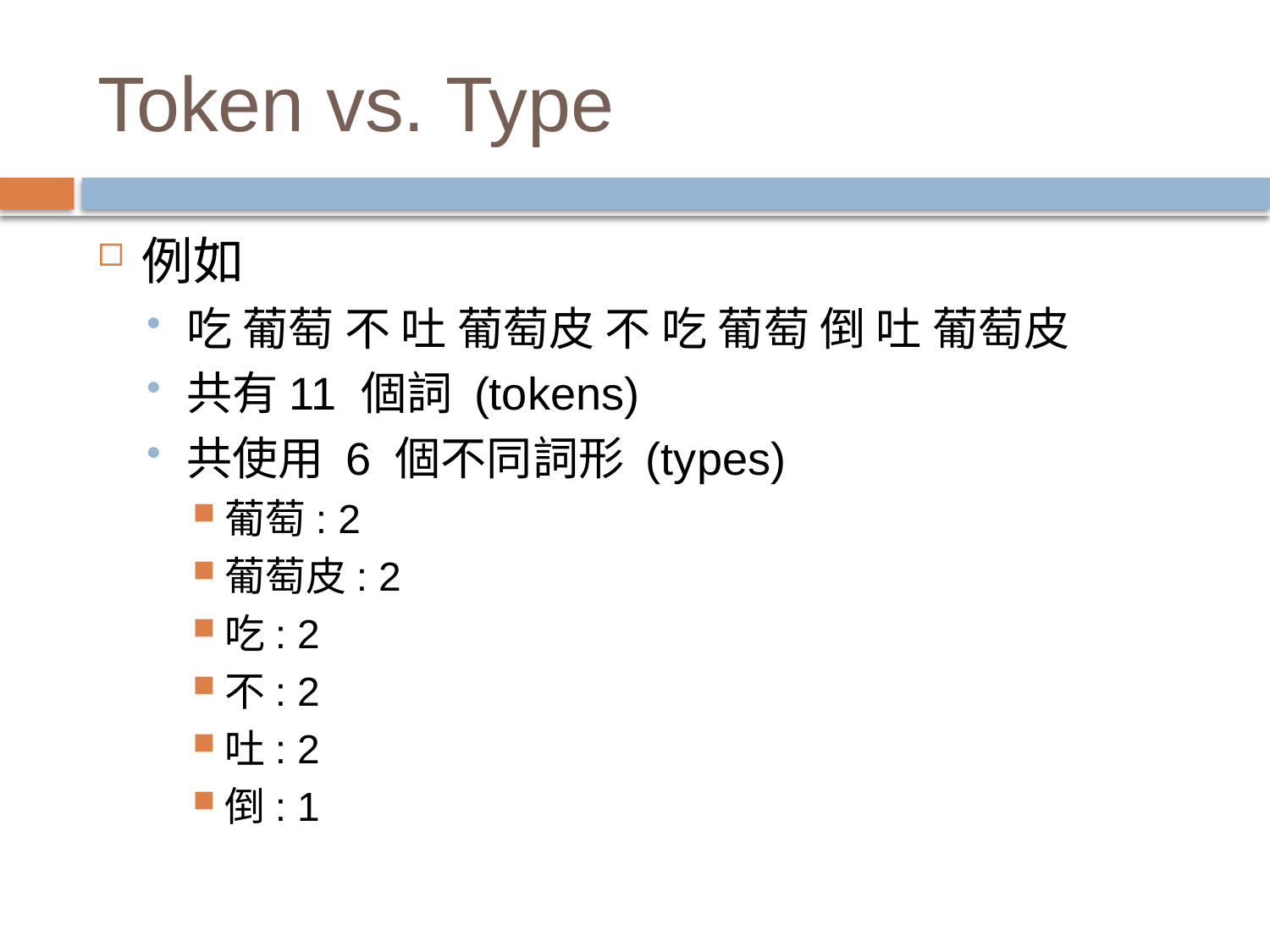

# Token vs. Type
例如
吃 葡萄 不 吐 葡萄皮 不 吃 葡萄 倒 吐 葡萄皮
共有11 個詞 (tokens)
共使用 6 個不同詞形 (types)
葡萄: 2
葡萄皮: 2
吃: 2
不: 2
吐: 2
倒: 1